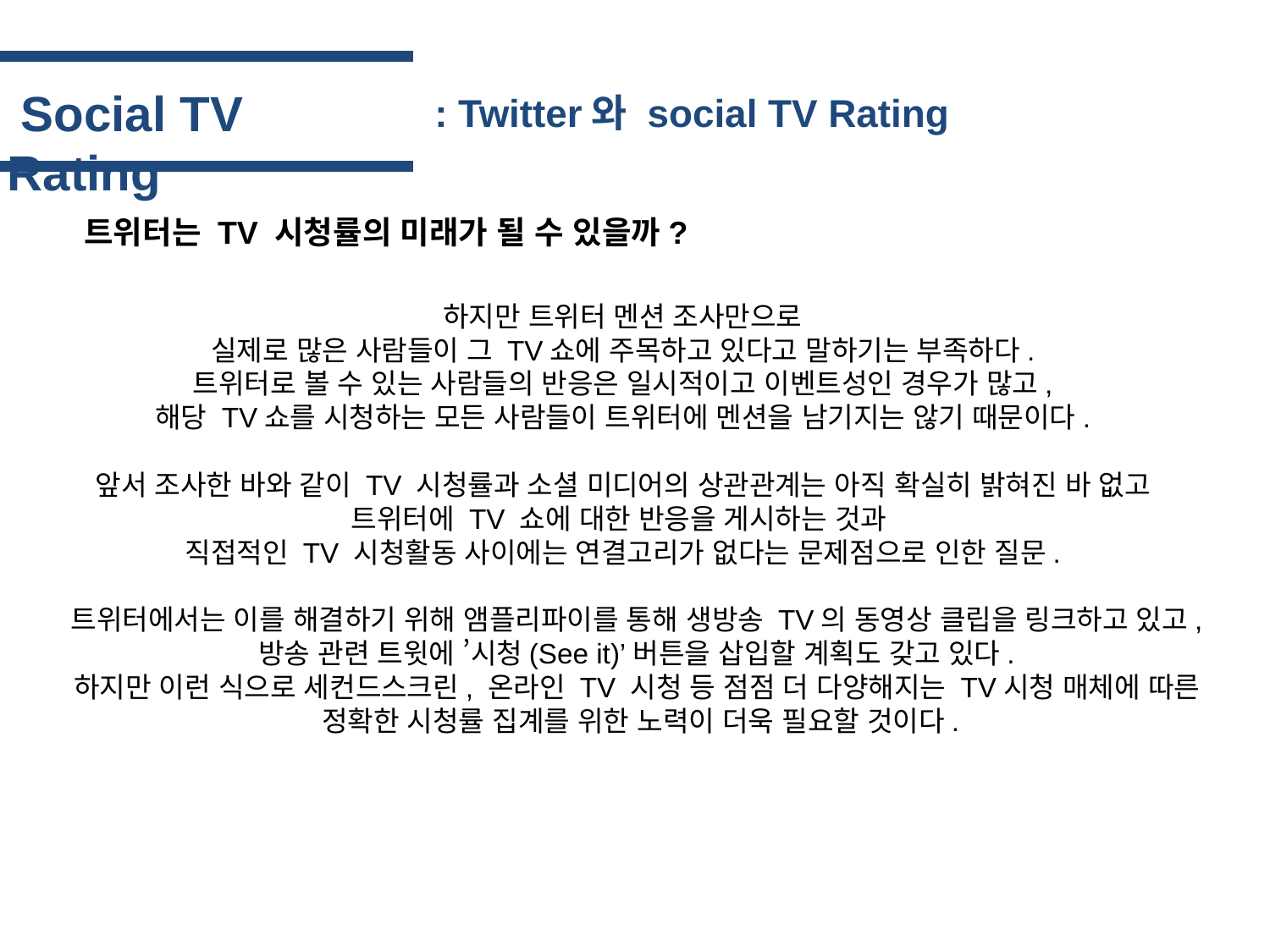

Social TV Rating
: Twitter와 social TV Rating
트위터는 TV 시청률의 미래가 될 수 있을까?
하지만 트위터 멘션 조사만으로
실제로 많은 사람들이 그 TV쇼에 주목하고 있다고 말하기는 부족하다.
트위터로 볼 수 있는 사람들의 반응은 일시적이고 이벤트성인 경우가 많고,
해당 TV쇼를 시청하는 모든 사람들이 트위터에 멘션을 남기지는 않기 때문이다.

앞서 조사한 바와 같이 TV 시청률과 소셜 미디어의 상관관계는 아직 확실히 밝혀진 바 없고
트위터에 TV 쇼에 대한 반응을 게시하는 것과
직접적인 TV 시청활동 사이에는 연결고리가 없다는 문제점으로 인한 질문.
트위터에서는 이를 해결하기 위해 앰플리파이를 통해 생방송 TV의 동영상 클립을 링크하고 있고,
방송 관련 트윗에 ’시청(See it)’버튼을 삽입할 계획도 갖고 있다.
하지만 이런 식으로 세컨드스크린, 온라인 TV 시청 등 점점 더 다양해지는 TV시청 매체에 따른
정확한 시청률 집계를 위한 노력이 더욱 필요할 것이다.